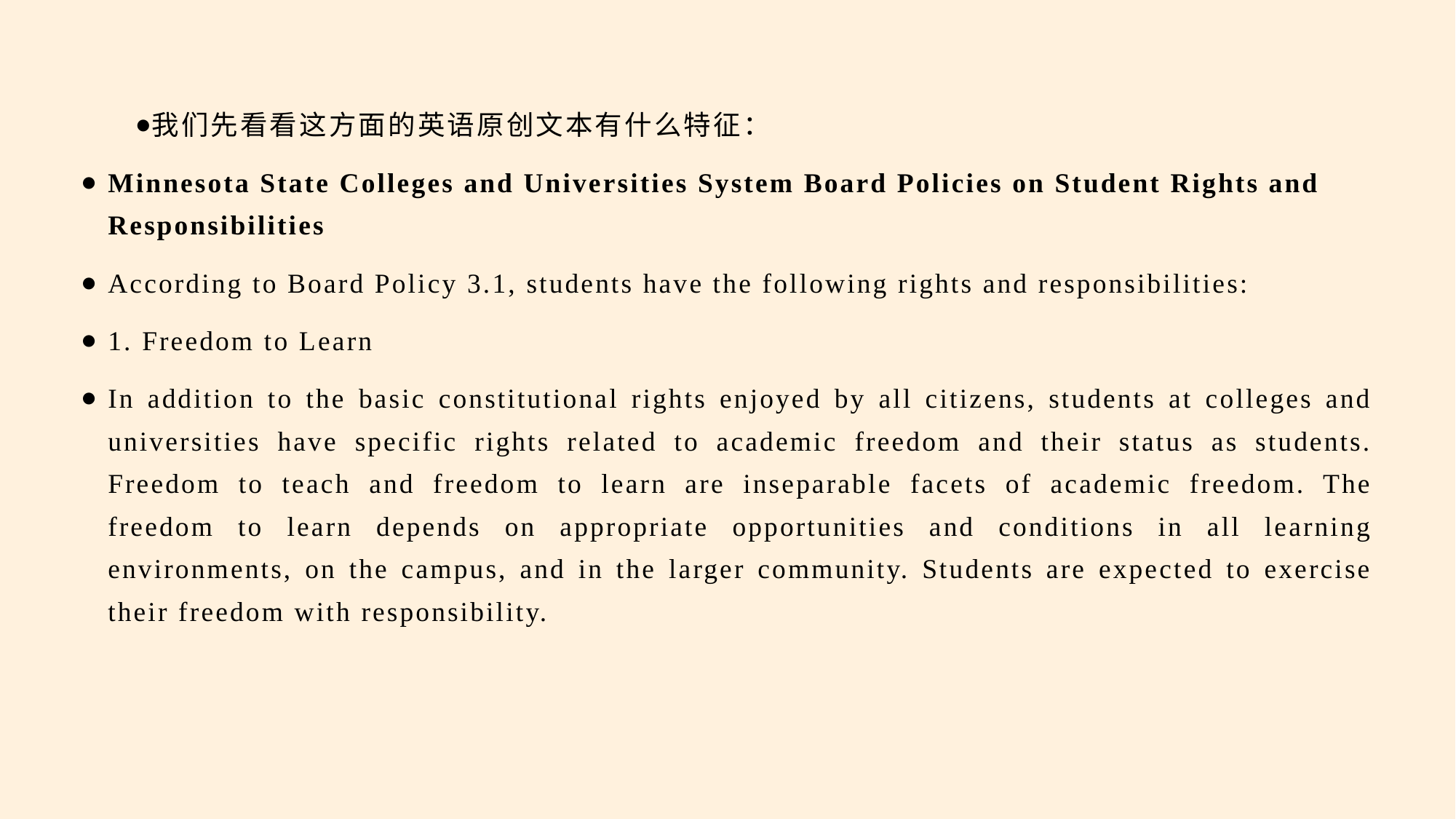

我们先看看这方面的英语原创文本有什么特征：
Minnesota State Colleges and Universities System Board Policies on Student Rights and Responsibilities
According to Board Policy 3.1, students have the following rights and responsibilities:
1. Freedom to Learn
In addition to the basic constitutional rights enjoyed by all citizens, students at colleges and universities have specific rights related to academic freedom and their status as students. Freedom to teach and freedom to learn are inseparable facets of academic freedom. The freedom to learn depends on appropriate opportunities and conditions in all learning environments, on the campus, and in the larger community. Students are expected to exercise their freedom with responsibility.